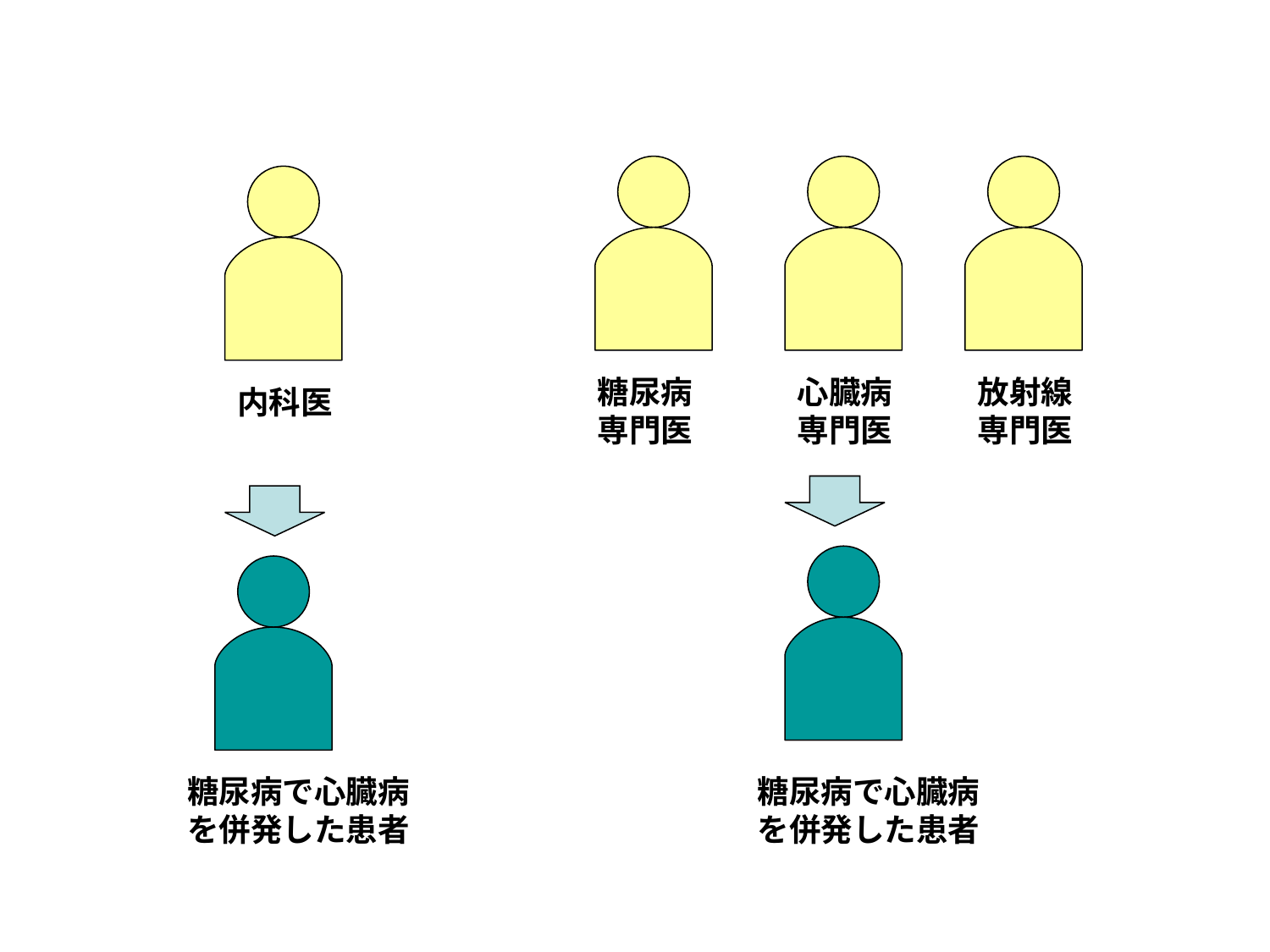

糖尿病専門医
心臓病専門医
放射線専門医
内科医

糖尿病で心臓病を併発した患者
糖尿病で心臓病を併発した患者